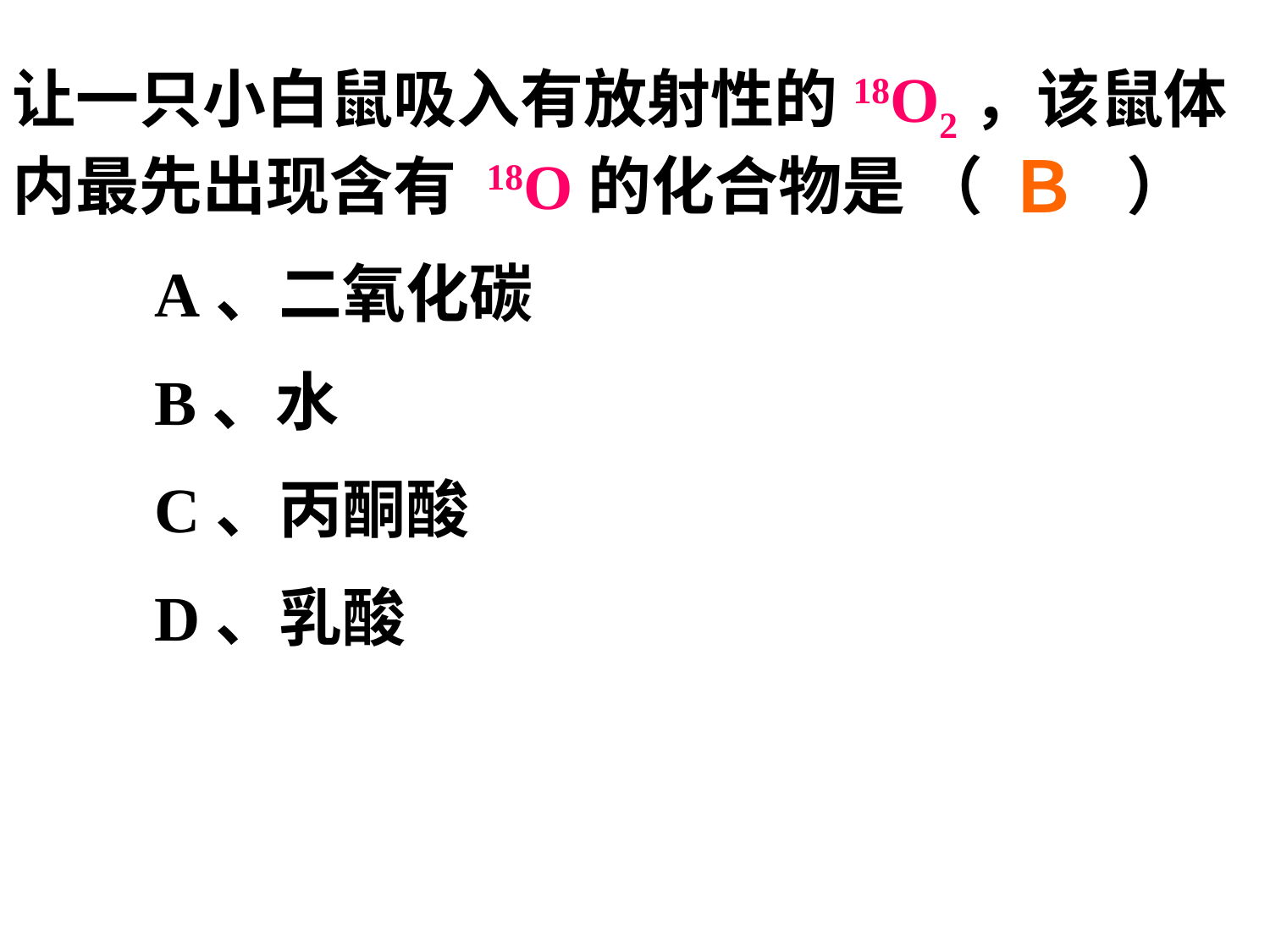

让一只小白鼠吸入有放射性的18O2，该鼠体内最先出现含有 18O的化合物是 （          ）
　　A、二氧化碳
　　B、水
　　C、丙酮酸
　　D、乳酸
Ｂ